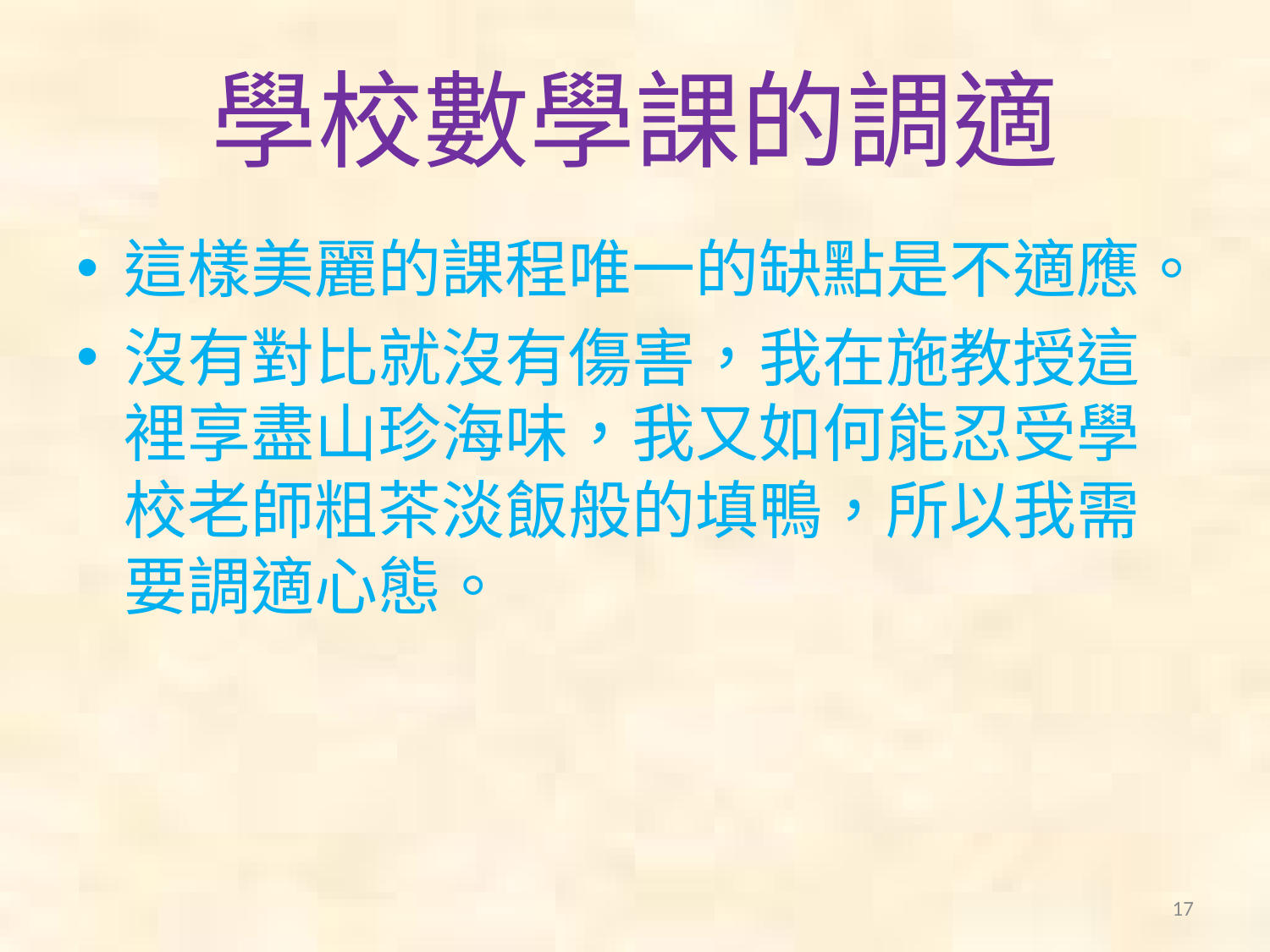

# 學校數學課的調適
這樣美麗的課程唯一的缺點是不適應。
沒有對比就沒有傷害，我在施教授這裡享盡山珍海味，我又如何能忍受學校老師粗茶淡飯般的填鴨，所以我需要調適心態。
17